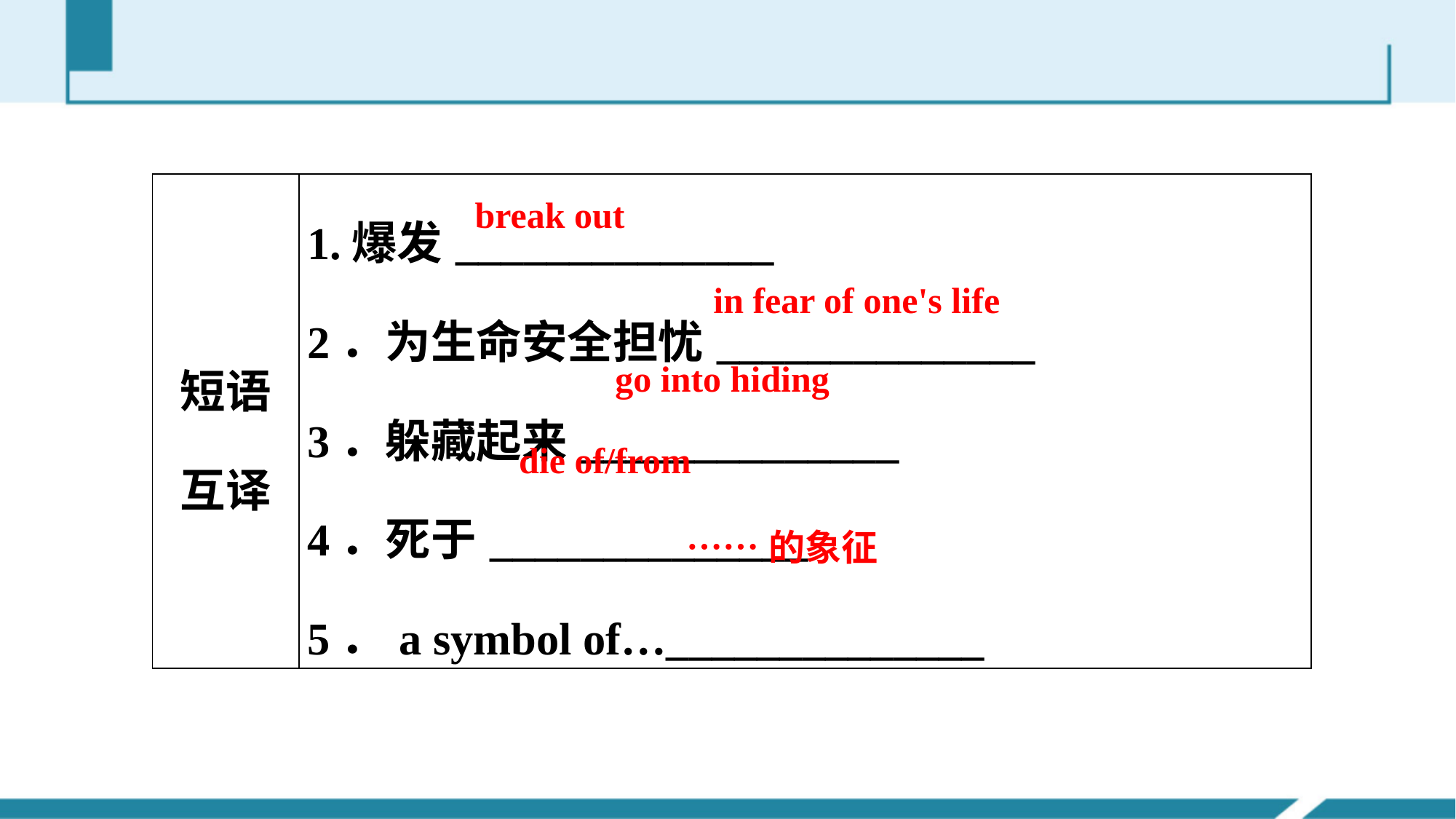

| 短语互译 | 1.爆发\_\_\_\_\_\_\_\_\_\_\_\_\_\_ 2．为生命安全担忧\_\_\_\_\_\_\_\_\_\_\_\_\_\_ 3．躲藏起来\_\_\_\_\_\_\_\_\_\_\_\_\_\_ 4．死于\_\_\_\_\_\_\_\_\_\_\_\_\_\_ 5．a symbol of…\_\_\_\_\_\_\_\_\_\_\_\_\_\_ |
| --- | --- |
break out
in fear of one's life
go into hiding
die of/from
……的象征